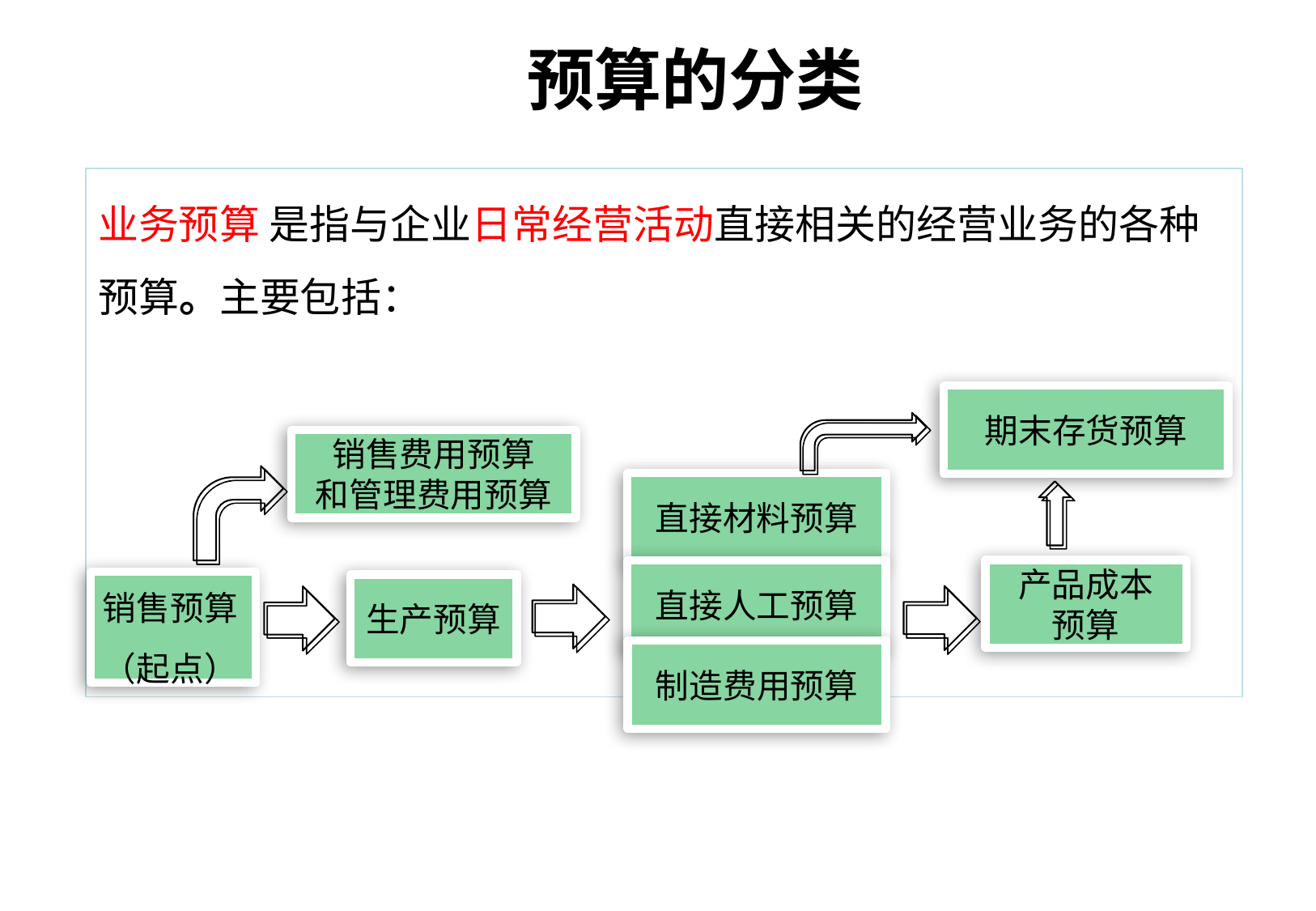

# 预算的分类
业务预算 是指与企业日常经营活动直接相关的经营业务的各种预算。主要包括：
期末存货预算

销售费用预算
和管理费用预算

直接材料预算

产品成本
预算
直接人工预算
销售预算
（起点）
生产预算

制造费用预算